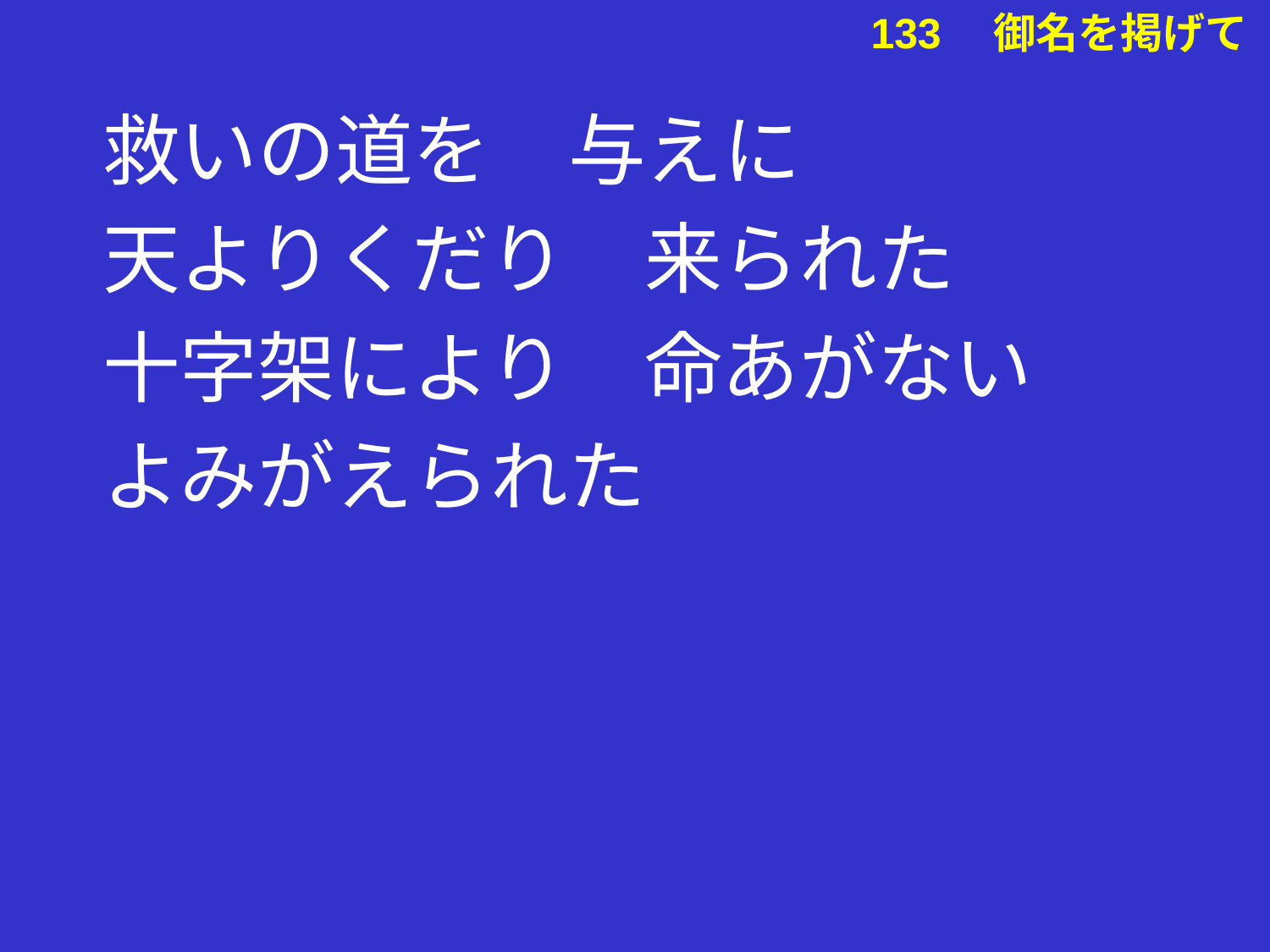

救いの道を　与えに
天よりくだり　来られた
十字架により　命あがない
よみがえられた

# 133　御名を掲げて